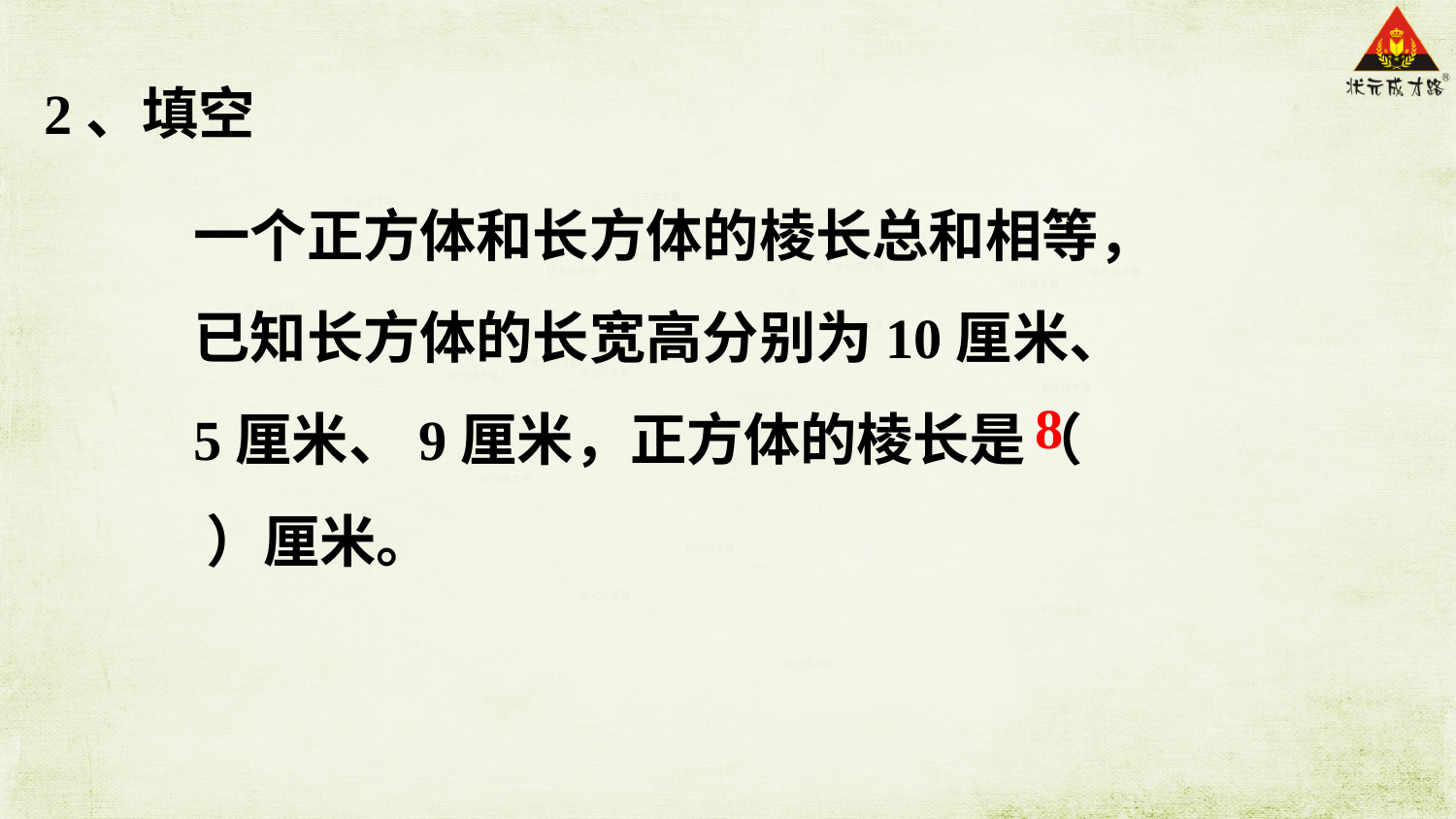

2、填空
一个正方体和长方体的棱长总和相等，已知长方体的长宽高分别为10厘米、5厘米、9厘米，正方体的棱长是（    ）厘米。
8